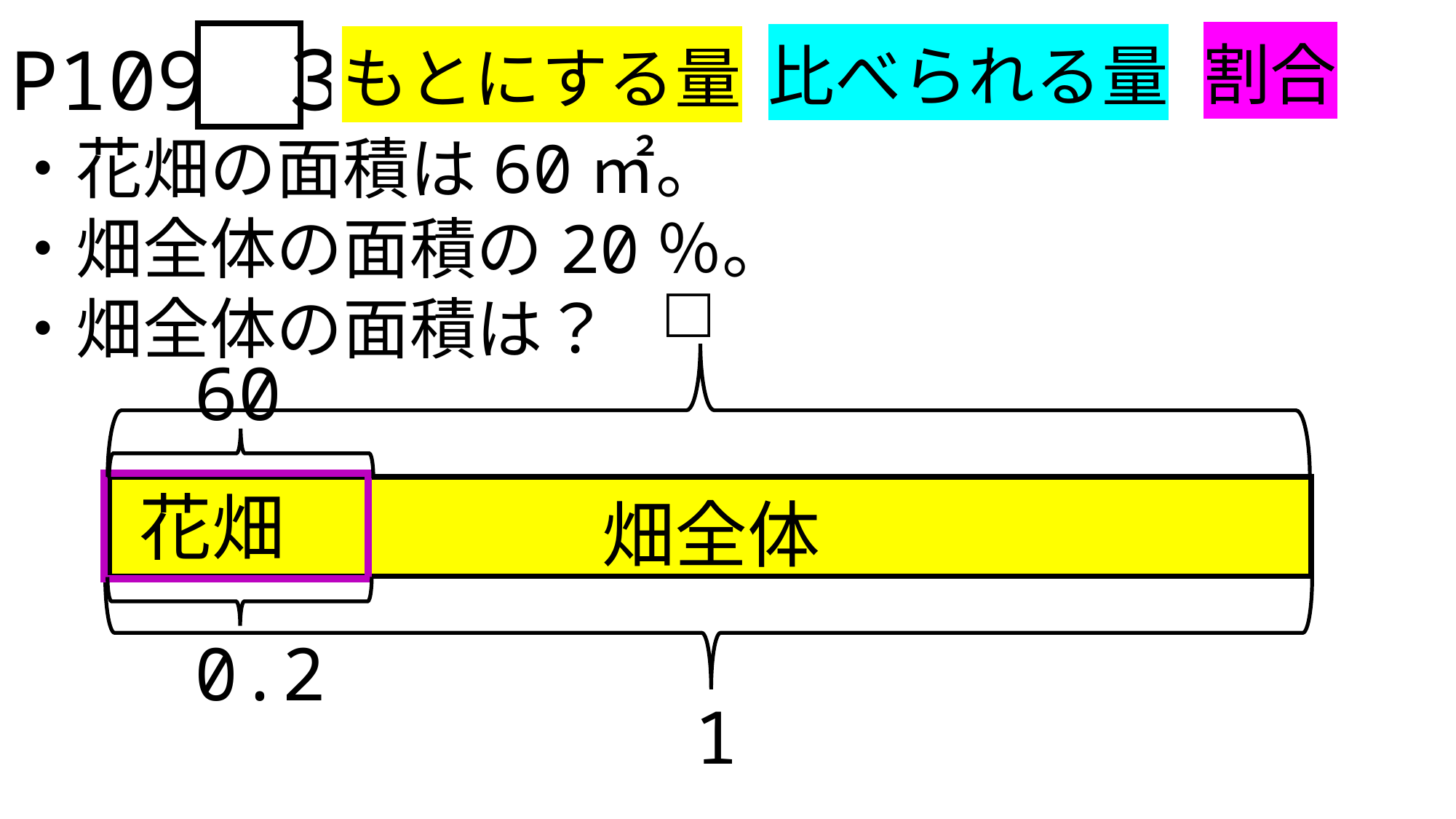

P109 ３
・花畑の面積は60㎡。
・畑全体の面積の20％。
・畑全体の面積は？

割合

比べられる量
もとにする量
□

60

花畑

畑全体
0.2
1